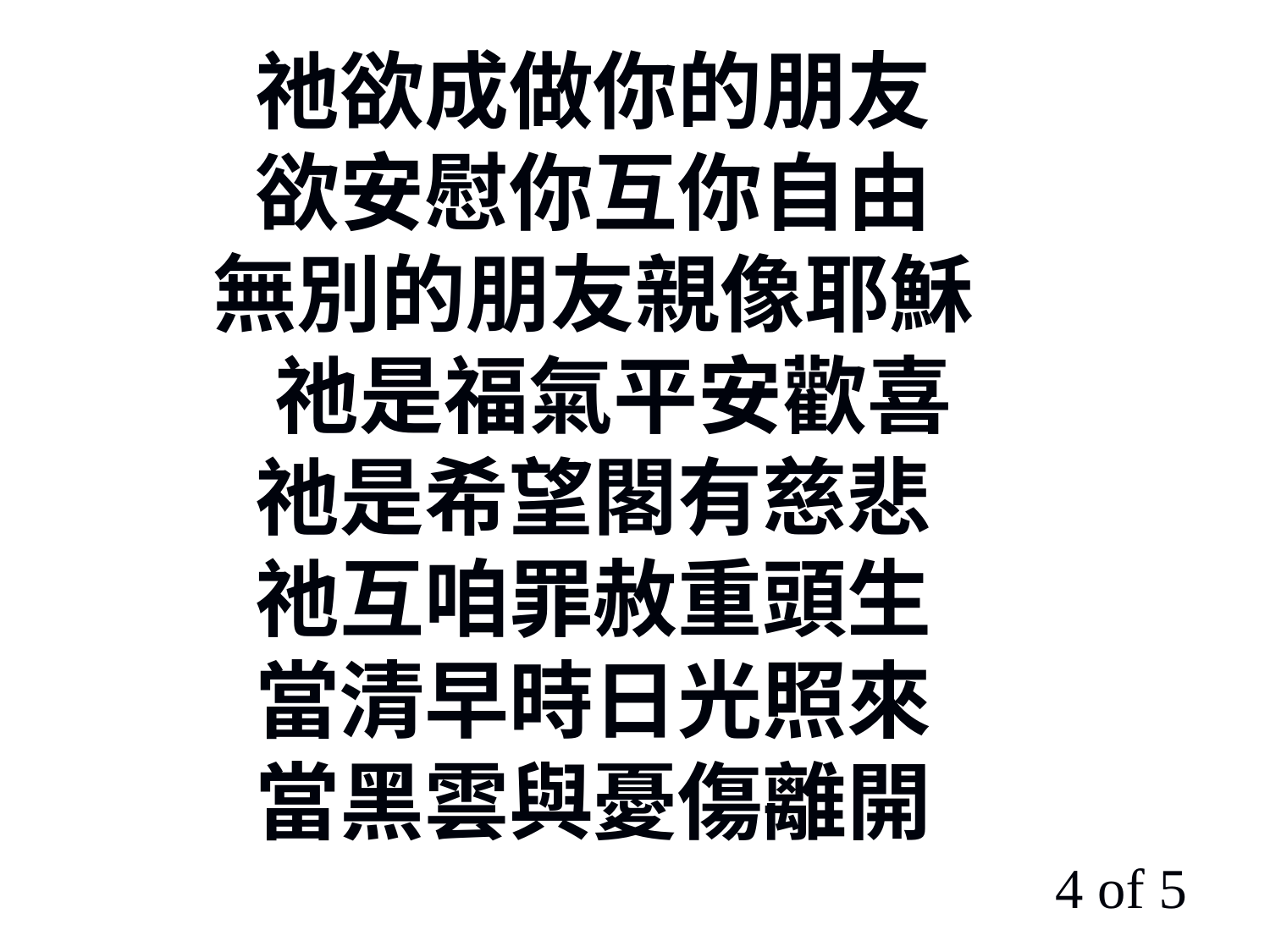

祂欲成做你的朋友
欲安慰你互你自由
無別的朋友親像耶穌
 祂是福氣平安歡喜
祂是希望閣有慈悲
祂互咱罪赦重頭生
當清早時日光照來
當黑雲與憂傷離開
4 of 5